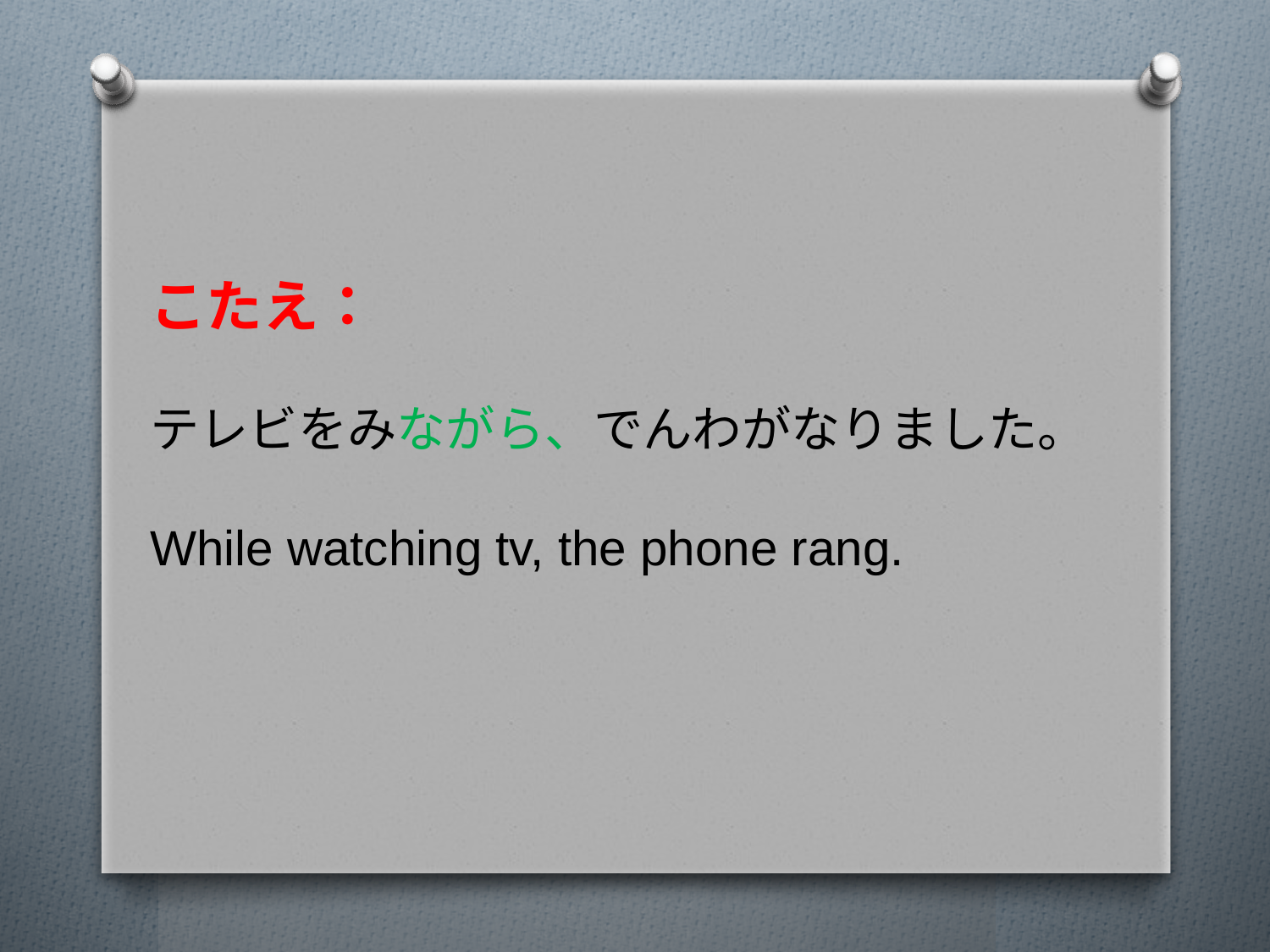

こたえ：

テレビをみながら、でんわがなりました。

While watching tv, the phone rang.